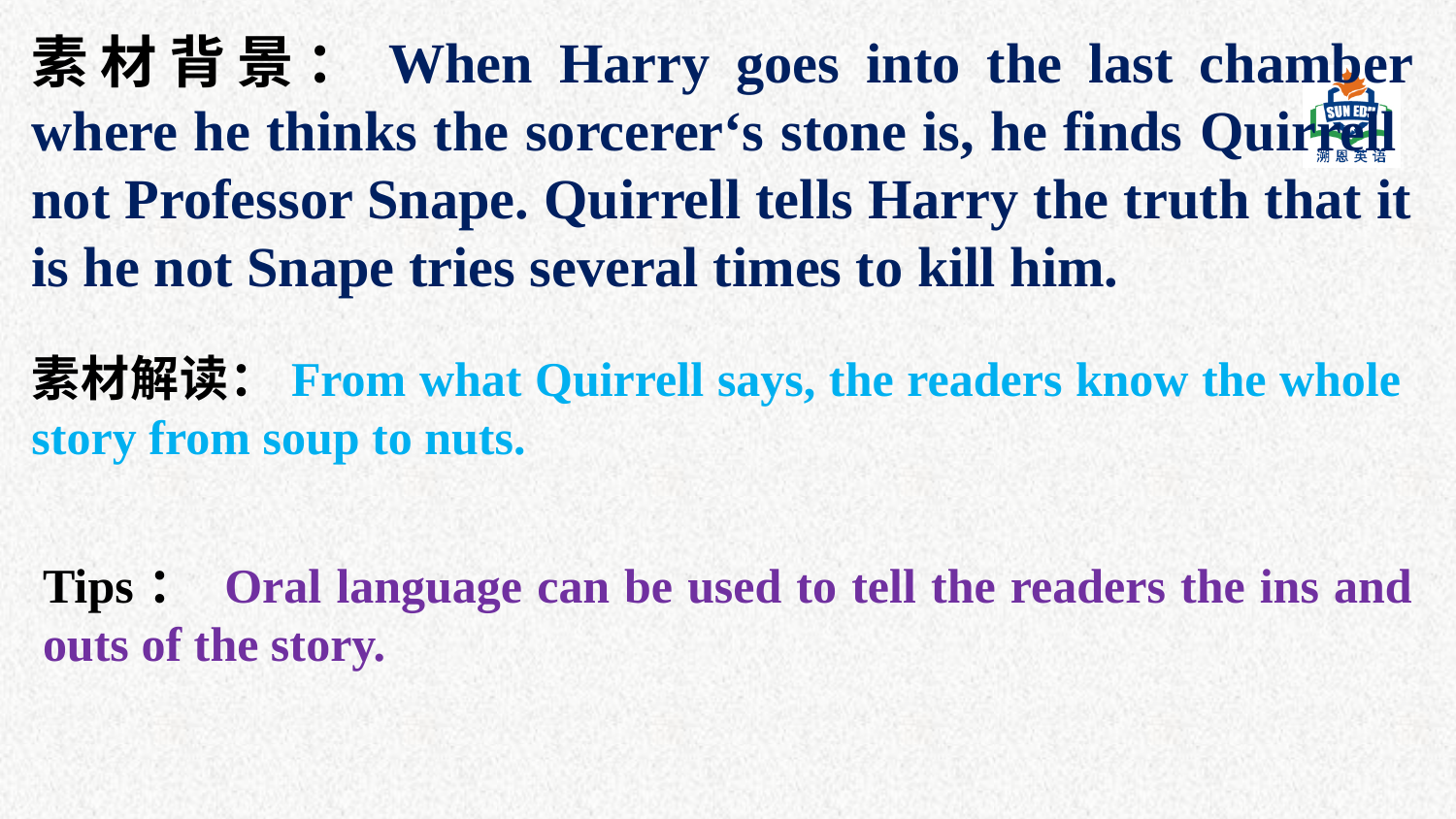

素材背景：When Harry goes into the last chamber where he thinks the sorcerer‘s stone is, he finds Quirrell  not Professor Snape. Quirrell tells Harry the truth that it is he not Snape tries several times to kill him.
素材解读：From what Quirrell says, the readers know the whole story from soup to nuts.
Tips： Oral language can be used to tell the readers the ins and outs of the story.